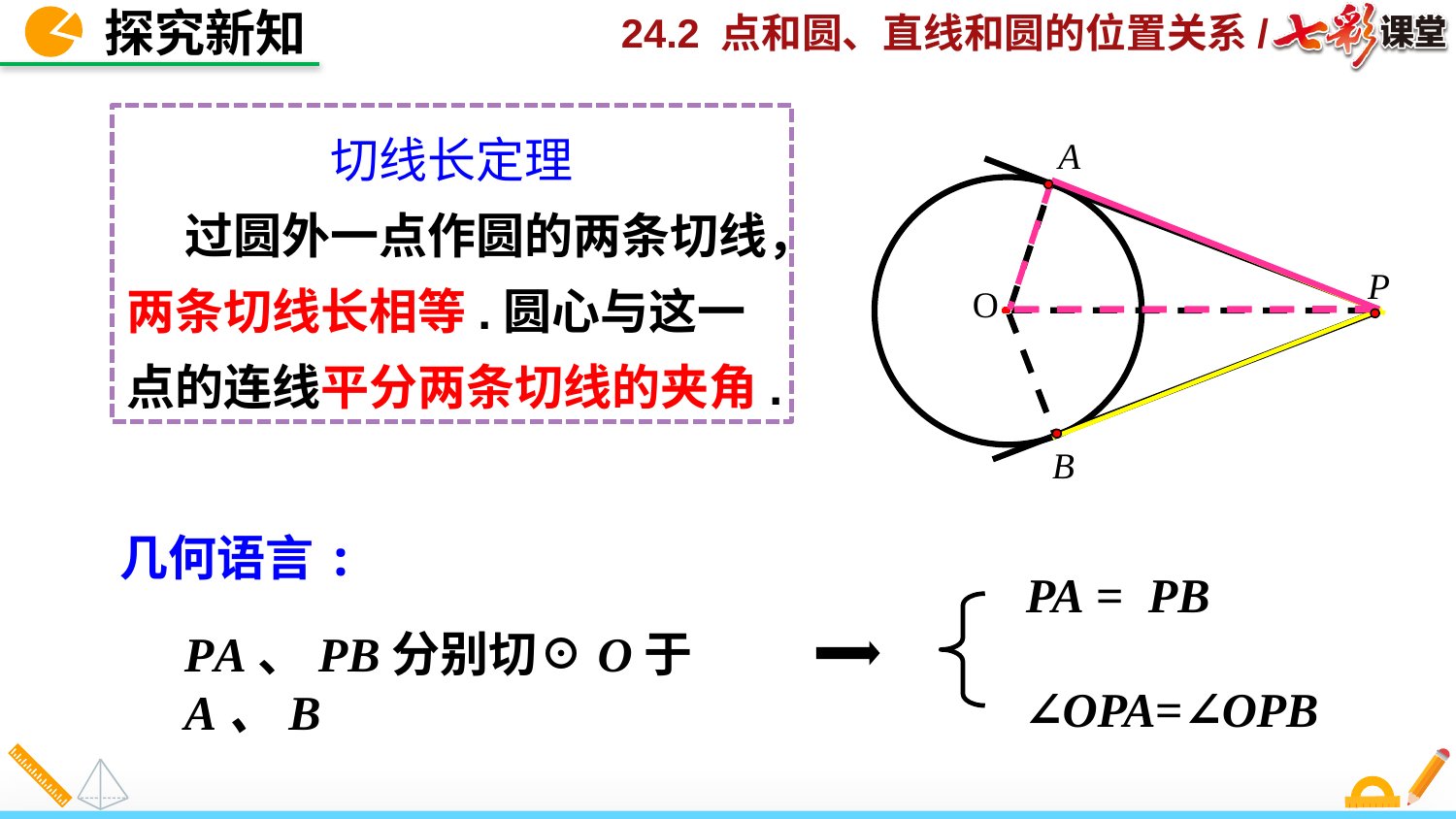

探究新知

切线长定理
      过圆外一点作圆的两条切线，两条切线长相等.圆心与这一点的连线平分两条切线的夹角.
A

P
O

B
几何语言:
PA =  PB

PA、PB分别切☉O于A、B

∠OPA=∠OPB